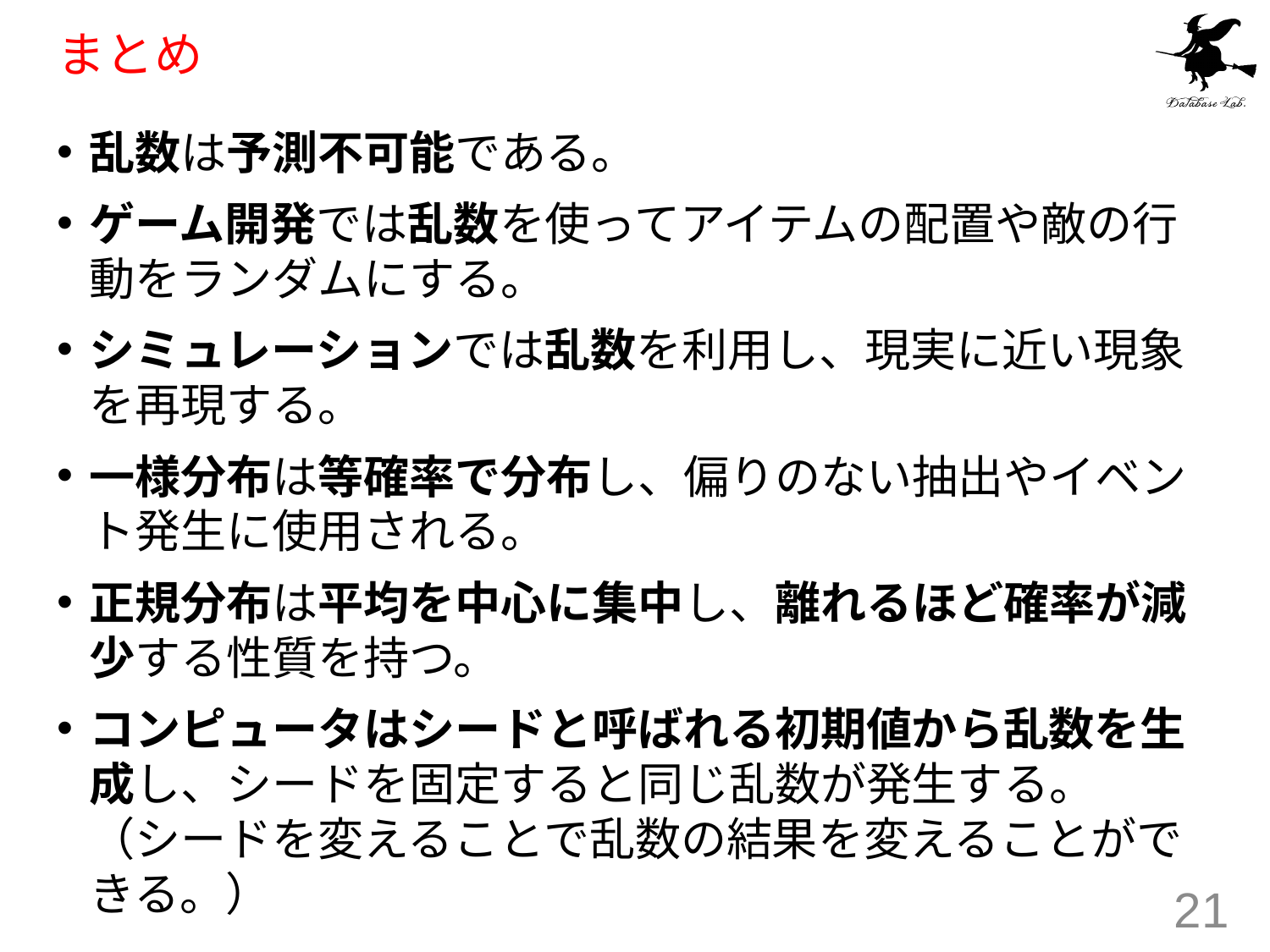

# まとめ
乱数は予測不可能である。
ゲーム開発では乱数を使ってアイテムの配置や敵の行動をランダムにする。
シミュレーションでは乱数を利用し、現実に近い現象を再現する。
一様分布は等確率で分布し、偏りのない抽出やイベント発生に使用される。
正規分布は平均を中心に集中し、離れるほど確率が減少する性質を持つ。
コンピュータはシードと呼ばれる初期値から乱数を生成し、シードを固定すると同じ乱数が発生する。（シードを変えることで乱数の結果を変えることができる。）
21